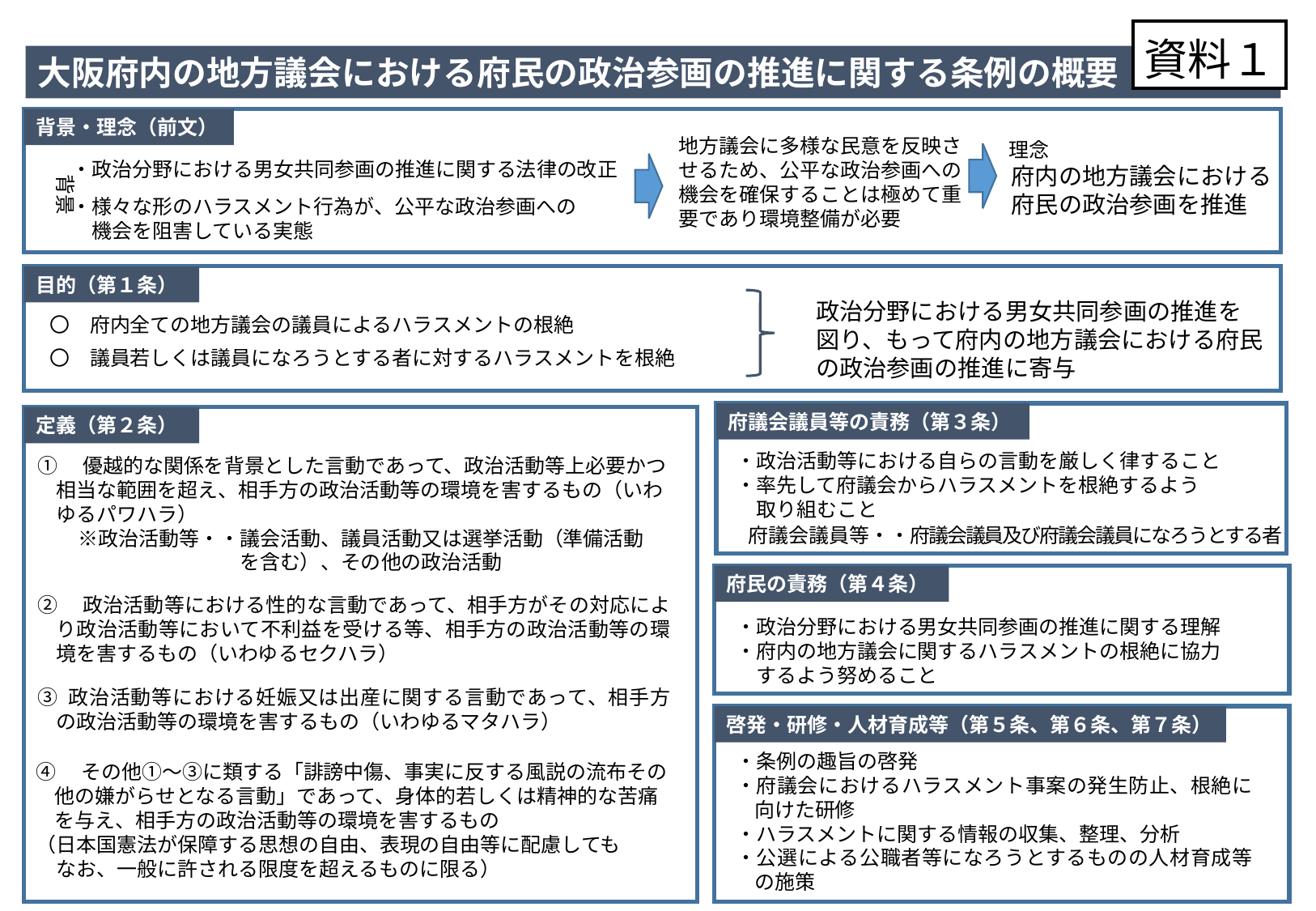

資料１
大阪府内の地方議会における府民の政治参画の推進に関する条例の概要
背景・理念（前文）

理念
地方議会に多様な民意を反映させるため、公平な政治参画への機会を確保することは極めて重要であり環境整備が必要

・政治分野における男女共同参画の推進に関する法律の改正

府内の地方議会における府民の政治参画を推進
背景
・様々な形のハラスメント行為が、公平な政治参画への
　機会を阻害している実態
目的（第１条）

政治分野における男女共同参画の推進を
図り、もって府内の地方議会における府民の政治参画の推進に寄与
〇　府内全ての地方議会の議員によるハラスメントの根絶
〇　議員若しくは議員になろうとする者に対するハラスメントを根絶
府議会議員等の責務（第３条）

定義（第２条）

・政治活動等における自らの言動を厳しく律すること
・率先して府議会からハラスメントを根絶するよう
　取り組むこと
①　優越的な関係を背景とした言動であって、政治活動等上必要かつ相当な範囲を超え、相手方の政治活動等の環境を害するもの（いわゆるパワハラ）
　　※政治活動等・・議会活動、議員活動又は選挙活動（準備活動
　　　　　　　　　　を含む）、その他の政治活動
府議会議員等・・府議会議員及び府議会議員になろうとする者
府民の責務（第４条）

②　政治活動等における性的な言動であって、相手方がその対応により政治活動等において不利益を受ける等、相手方の政治活動等の環境を害するもの（いわゆるセクハラ）
・政治分野における男女共同参画の推進に関する理解
・府内の地方議会に関するハラスメントの根絶に協力
　するよう努めること
③ 政治活動等における妊娠又は出産に関する言動であって、相手方の政治活動等の環境を害するもの（いわゆるマタハラ）
啓発・研修・人材育成等（第５条、第６条、第７条）

・条例の趣旨の啓発
・府議会におけるハラスメント事案の発生防止、根絶に向けた研修
・ハラスメントに関する情報の収集、整理、分析
・公選による公職者等になろうとするものの人材育成等の施策
④　その他①～③に類する「誹謗中傷、事実に反する風説の流布その他の嫌がらせとなる言動」であって、身体的若しくは精神的な苦痛を与え、相手方の政治活動等の環境を害するもの
（日本国憲法が保障する思想の自由、表現の自由等に配慮しても
　なお、一般に許される限度を超えるものに限る）